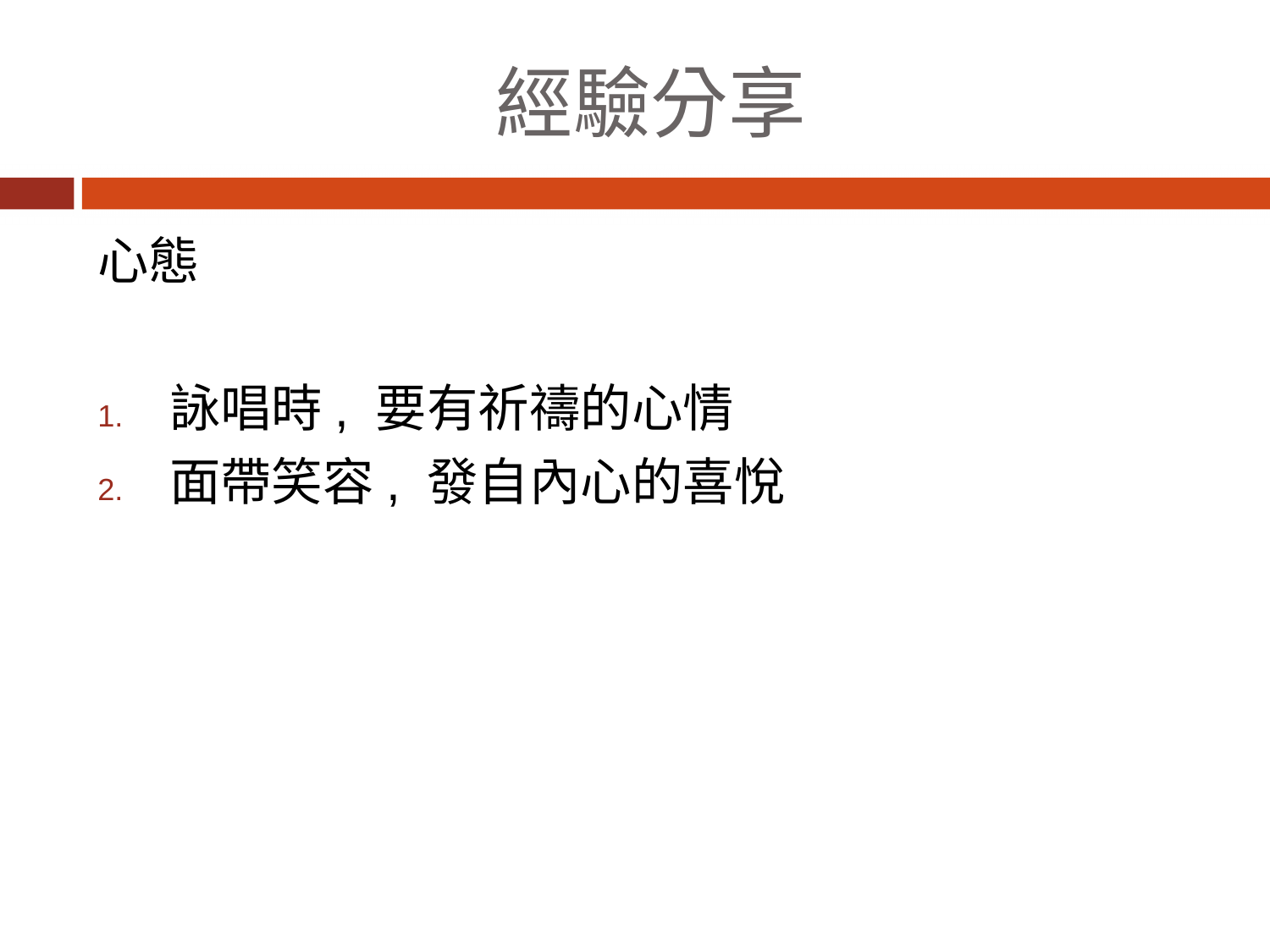

# 經驗分享
心態

詠唱時, 要有祈禱的心情
面帶笑容, 發自內心的喜悅